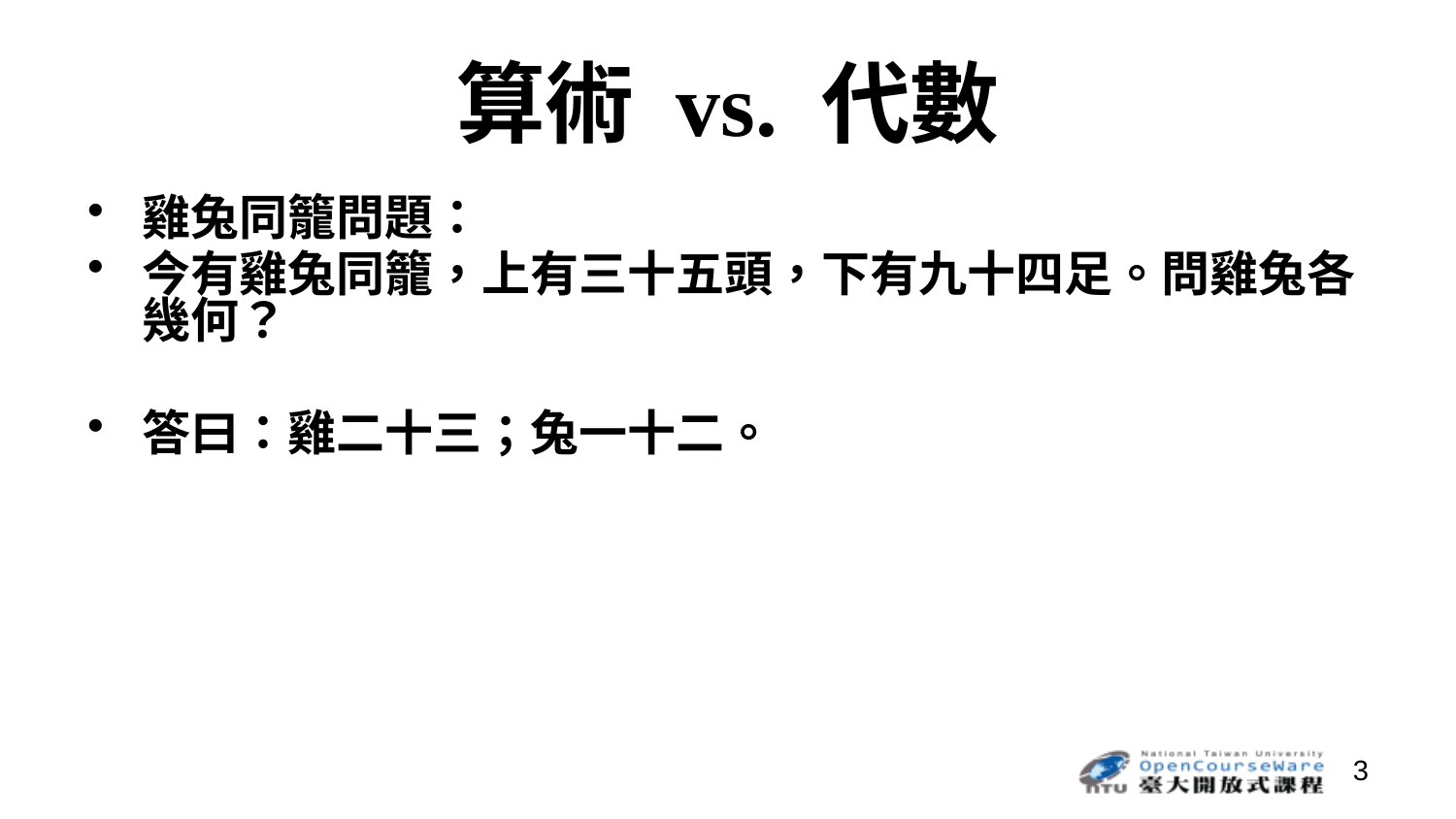

# 算術 vs. 代數
雞兔同籠問題：
今有雞兔同籠，上有三十五頭，下有九十四足。問雞兔各幾何？

答曰：雞二十三；兔一十二。

3